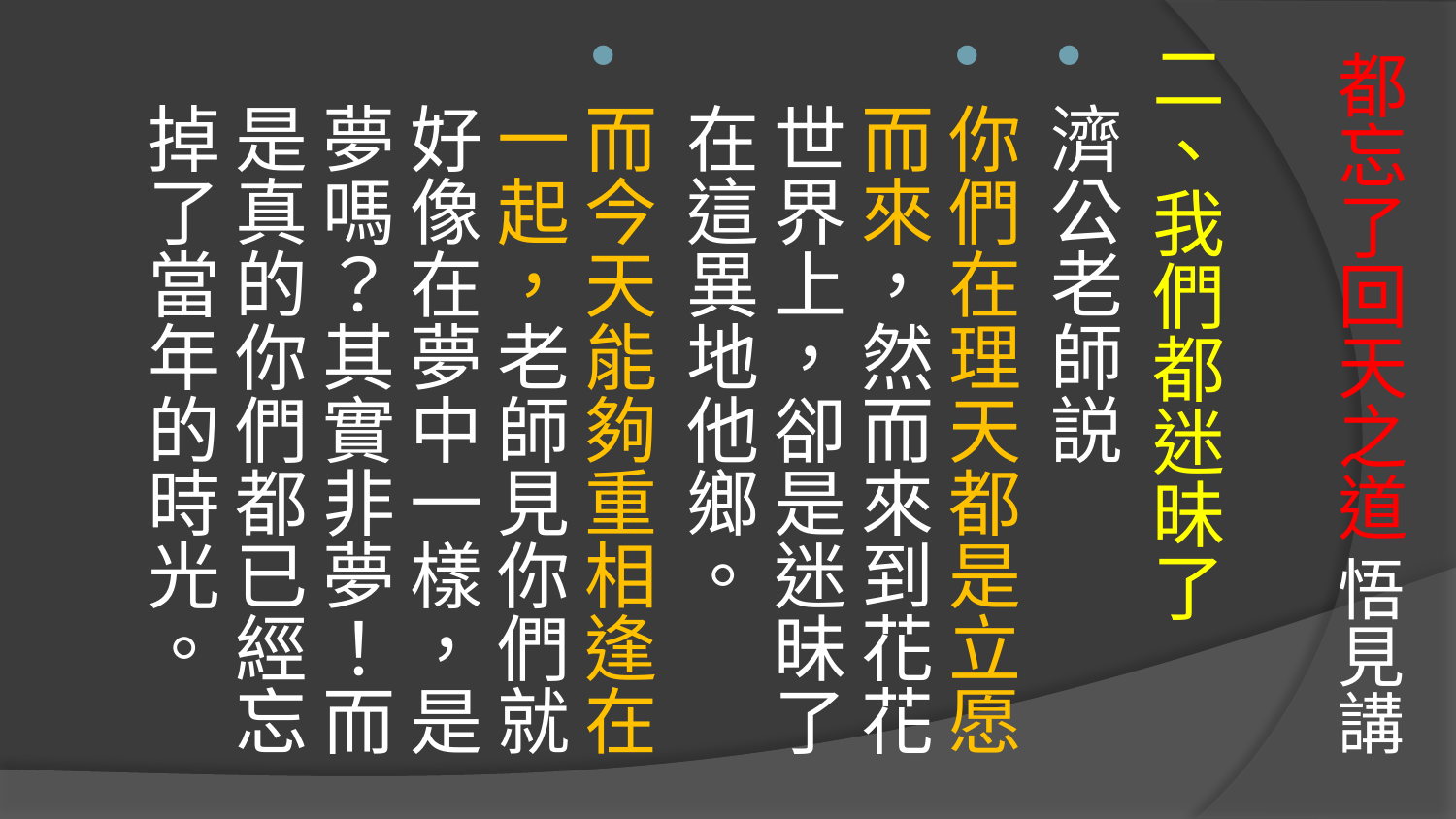

# 都忘了回天之道 悟見講
二、我們都迷昧了
濟公老師説
你們在理天都是立愿而來，然而來到花花世界上，卻是迷昧了在這異地他鄉。
而今天能夠重相逢在一起，老師見你們就好像在夢中一樣，是夢嗎？其實非夢！而是真的你們都已經忘掉了當年的時光。